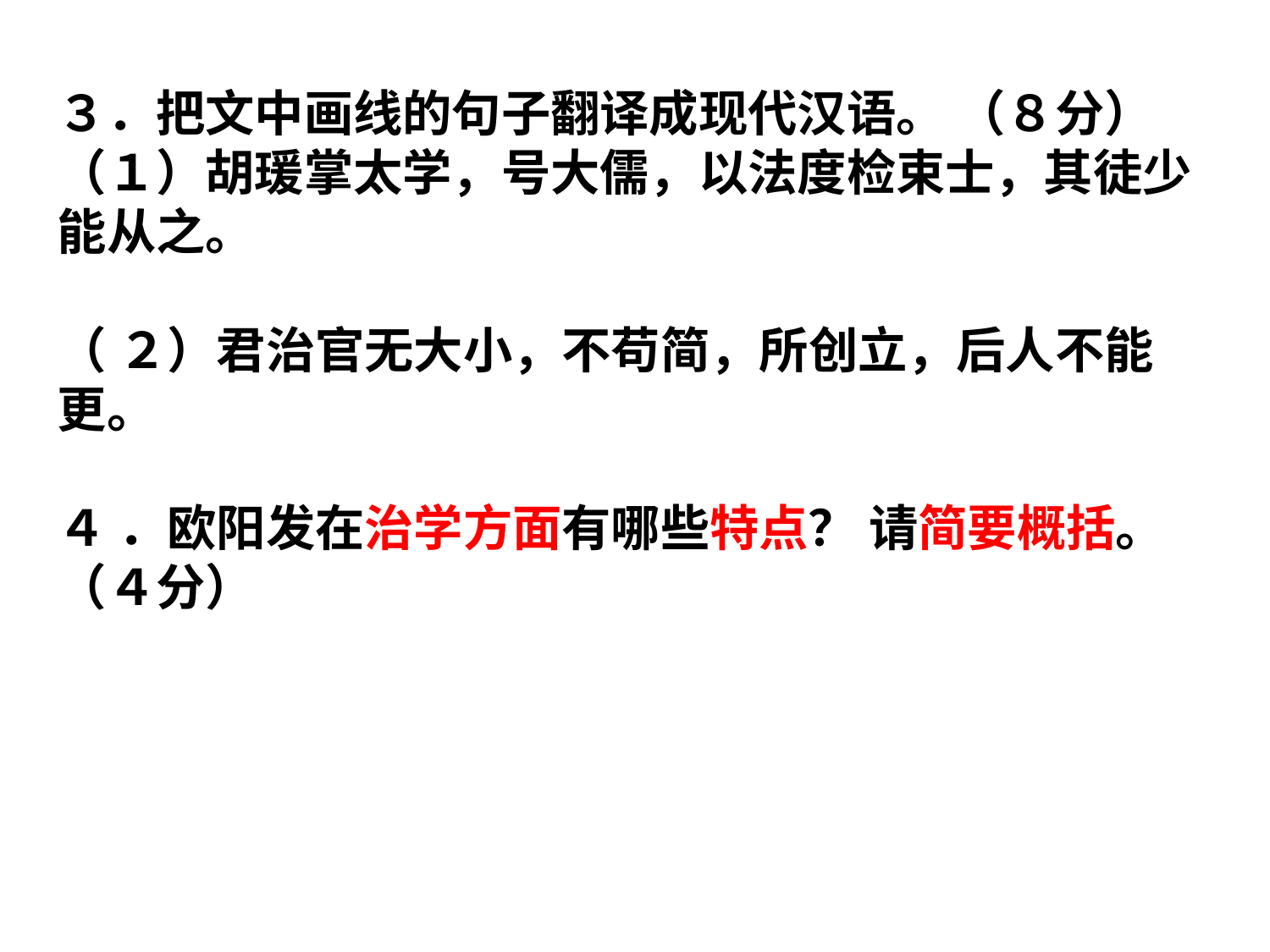

３．把文中画线的句子翻译成现代汉语。 （８分）
（１）胡瑗掌太学，号大儒，以法度检束士，其徒少能从之。

（ ２）君治官无大小，不苟简，所创立，后人不能更。

４ ．欧阳发在治学方面有哪些特点？ 请简要概括。 （４分）